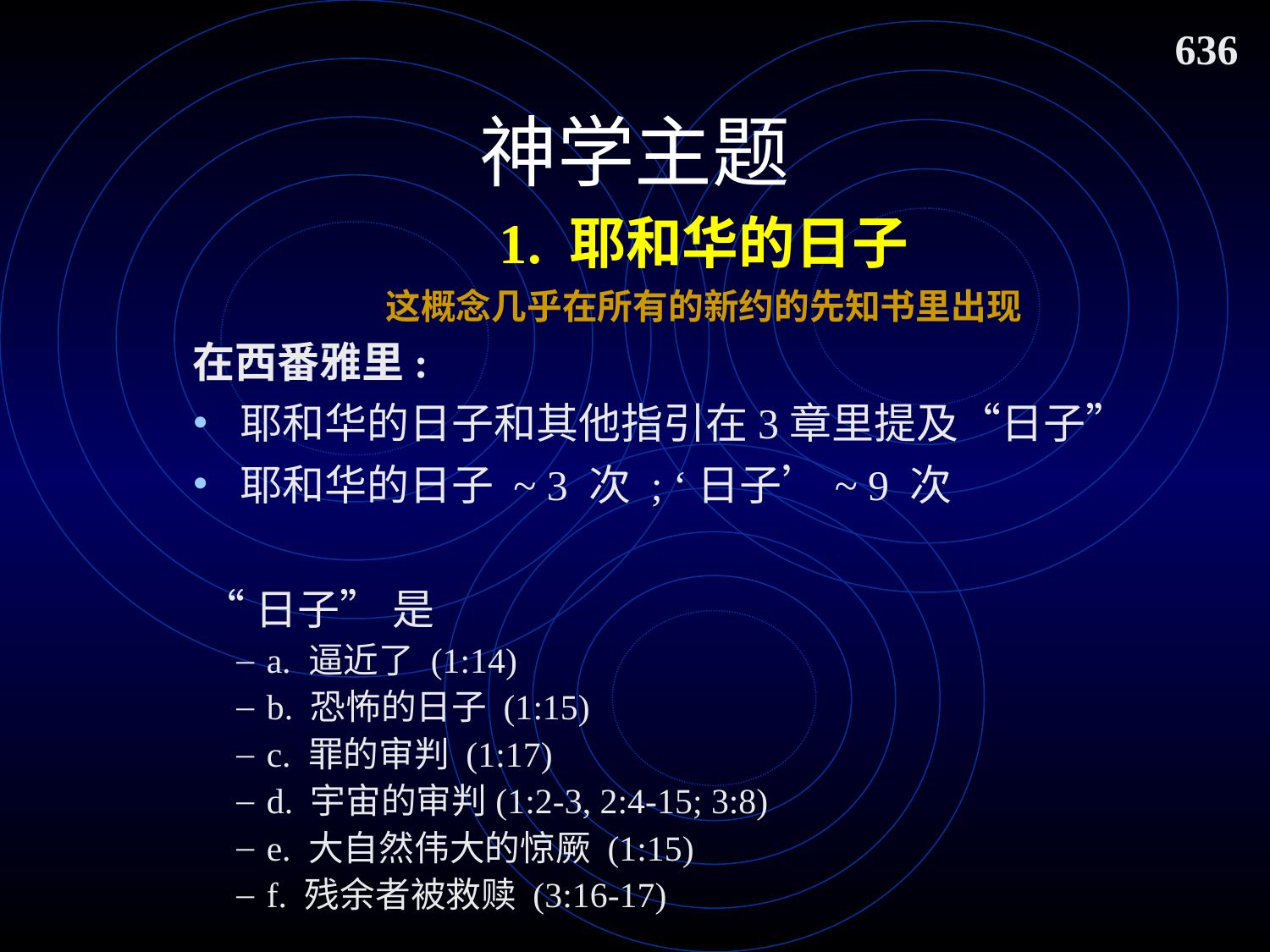

636
神学主题
1. 耶和华的日子
这概念几乎在所有的新约的先知书里出现
在西番雅里:
耶和华的日子和其他指引在3章里提及“日子”
耶和华的日子 ~ 3 次 ; ‘日子’~ 9 次
“日子” 是
a. 逼近了 (1:14)
b. 恐怖的日子 (1:15)
c. 罪的审判 (1:17)
d. 宇宙的审判(1:2-3, 2:4-15; 3:8)
e. 大自然伟大的惊厥 (1:15)
f. 残余者被救赎 (3:16-17)